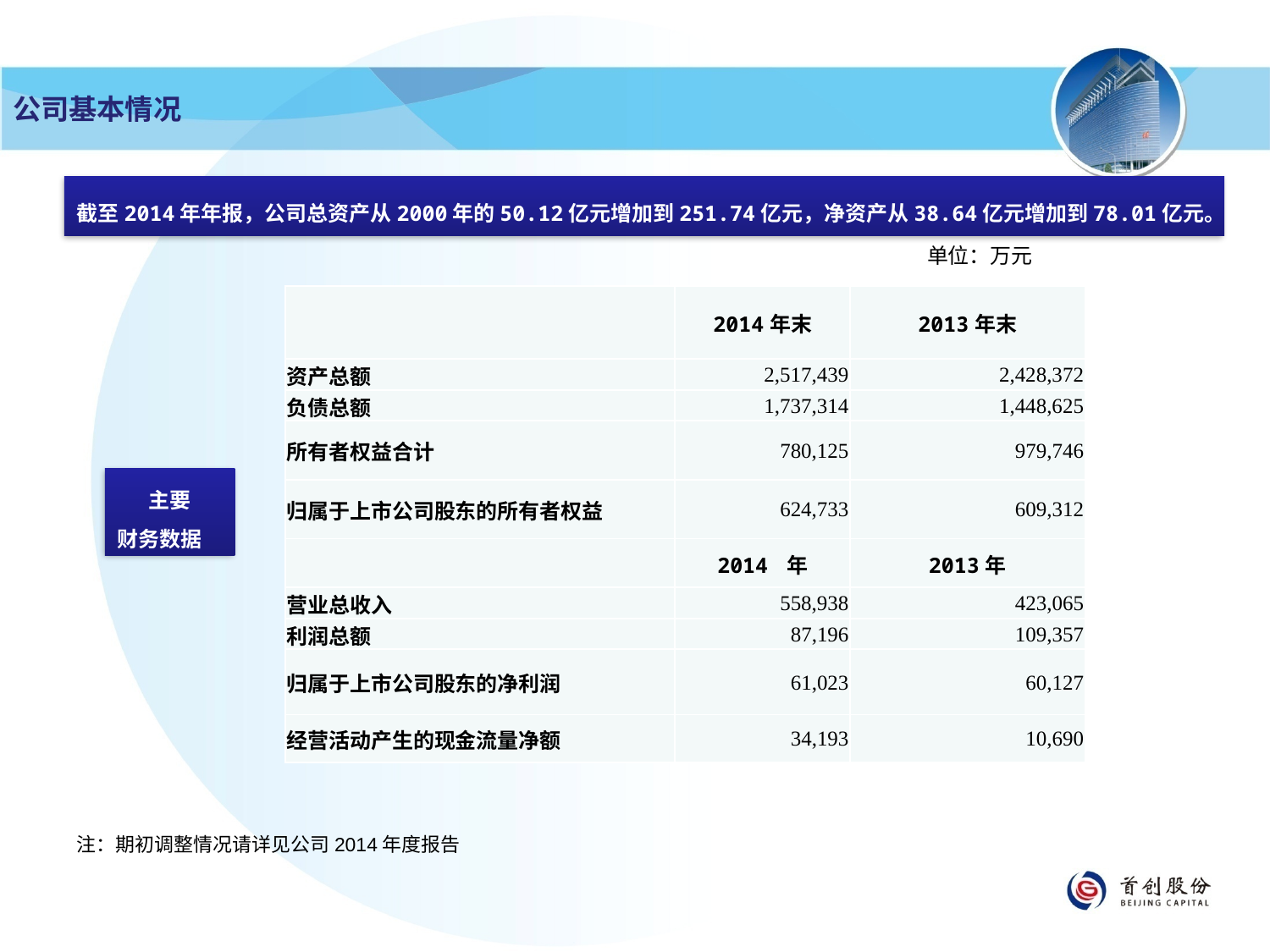

公司基本情况
截至2014年年报，公司总资产从2000年的50.12亿元增加到251.74亿元，净资产从38.64亿元增加到78.01亿元。
单位：万元
|  | 2014年末 | 2013年末 |
| --- | --- | --- |
| 资产总额 | 2,517,439 | 2,428,372 |
| 负债总额 | 1,737,314 | 1,448,625 |
| 所有者权益合计 | 780,125 | 979,746 |
| 归属于上市公司股东的所有者权益 | 624,733 | 609,312 |
|  | 2014 年 | 2013年 |
| 营业总收入 | 558,938 | 423,065 |
| 利润总额 | 87,196 | 109,357 |
| 归属于上市公司股东的净利润 | 61,023 | 60,127 |
| 经营活动产生的现金流量净额 | 34,193 | 10,690 |
主要
财务数据
注：期初调整情况请详见公司2014年度报告